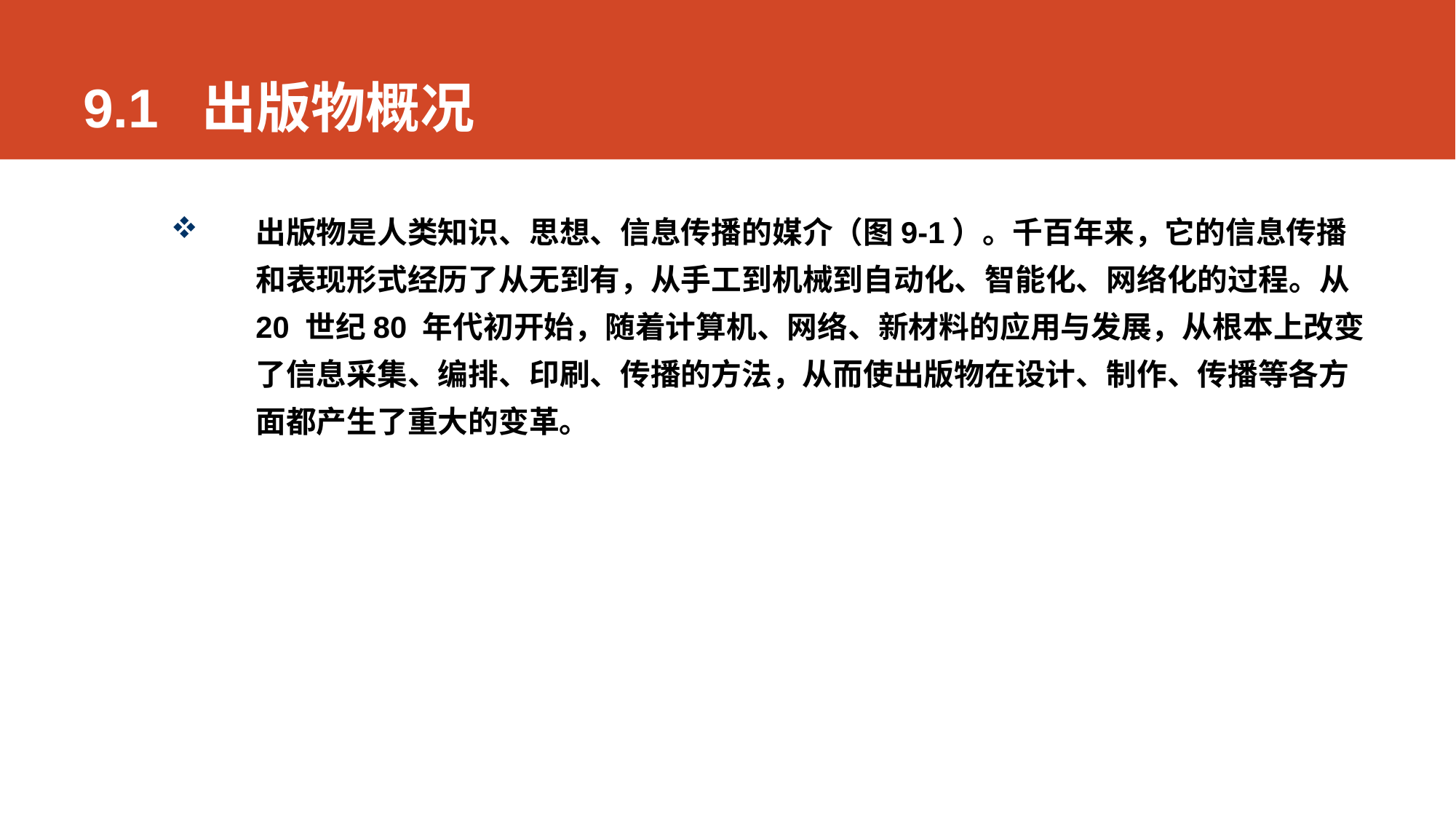

# 9.1  出版物概况
出版物是人类知识、思想、信息传播的媒介（图9-1）。千百年来，它的信息传播和表现形式经历了从无到有，从手工到机械到自动化、智能化、网络化的过程。从20 世纪80 年代初开始，随着计算机、网络、新材料的应用与发展，从根本上改变了信息采集、编排、印刷、传播的方法，从而使出版物在设计、制作、传播等各方面都产生了重大的变革。